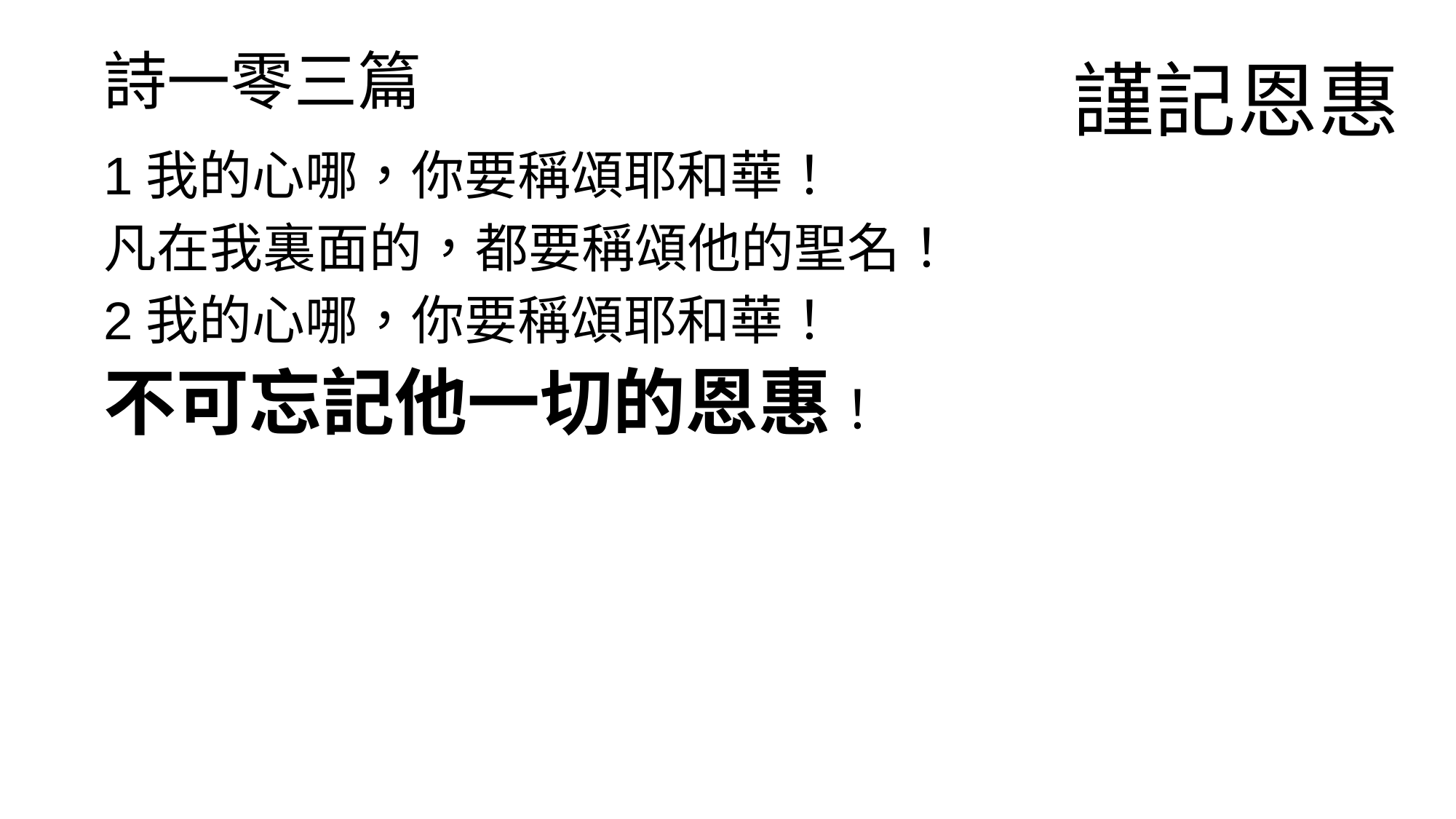

# 詩一零三篇
謹記恩惠
1我的心哪，你要稱頌耶和華！
凡在我裏面的，都要稱頌他的聖名！
2我的心哪，你要稱頌耶和華！
不可忘記他一切的恩惠！